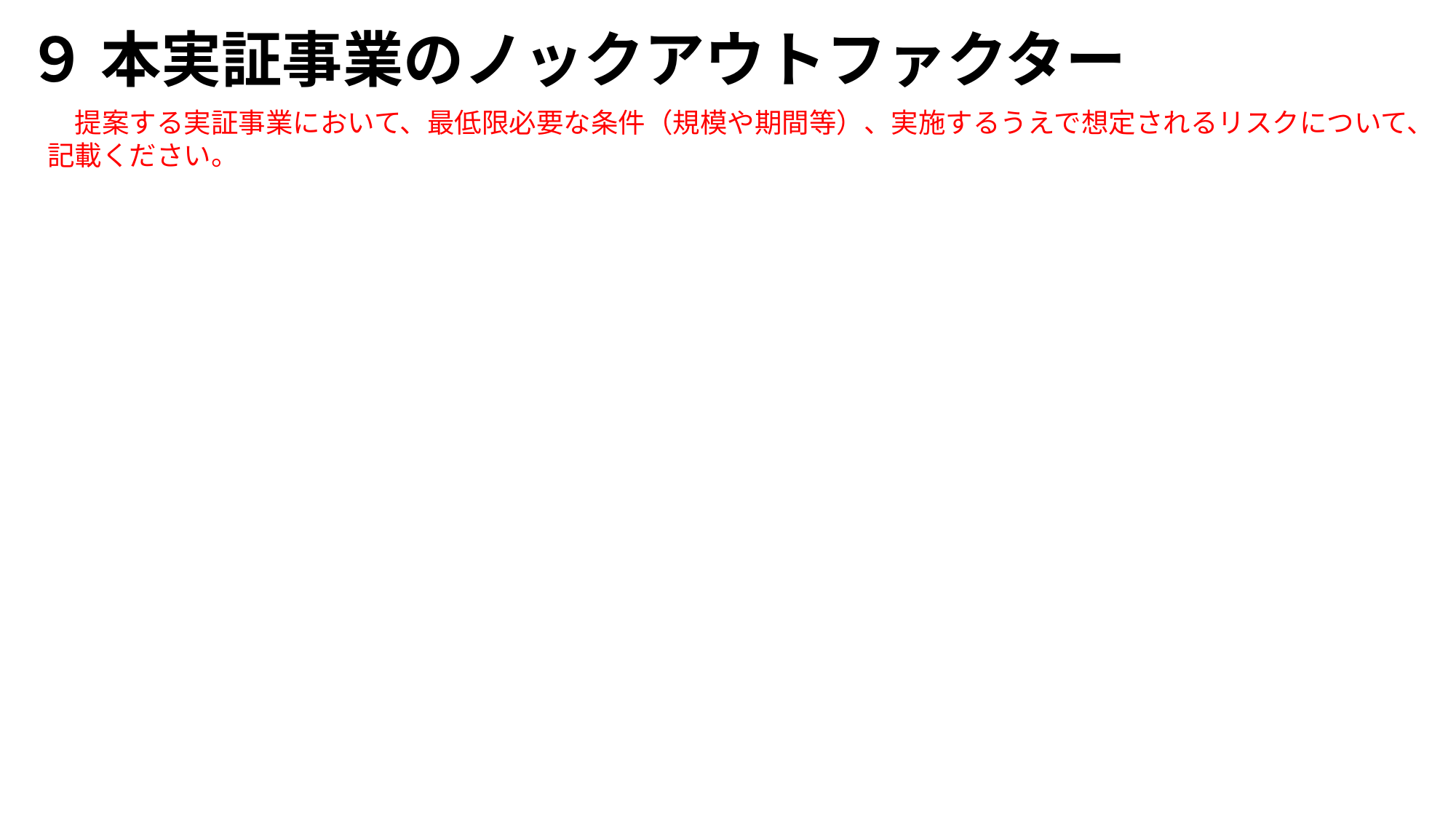

９ 本実証事業のノックアウトファクター
　提案する実証事業において、最低限必要な条件（規模や期間等）、実施するうえで想定されるリスクについて、
記載ください。